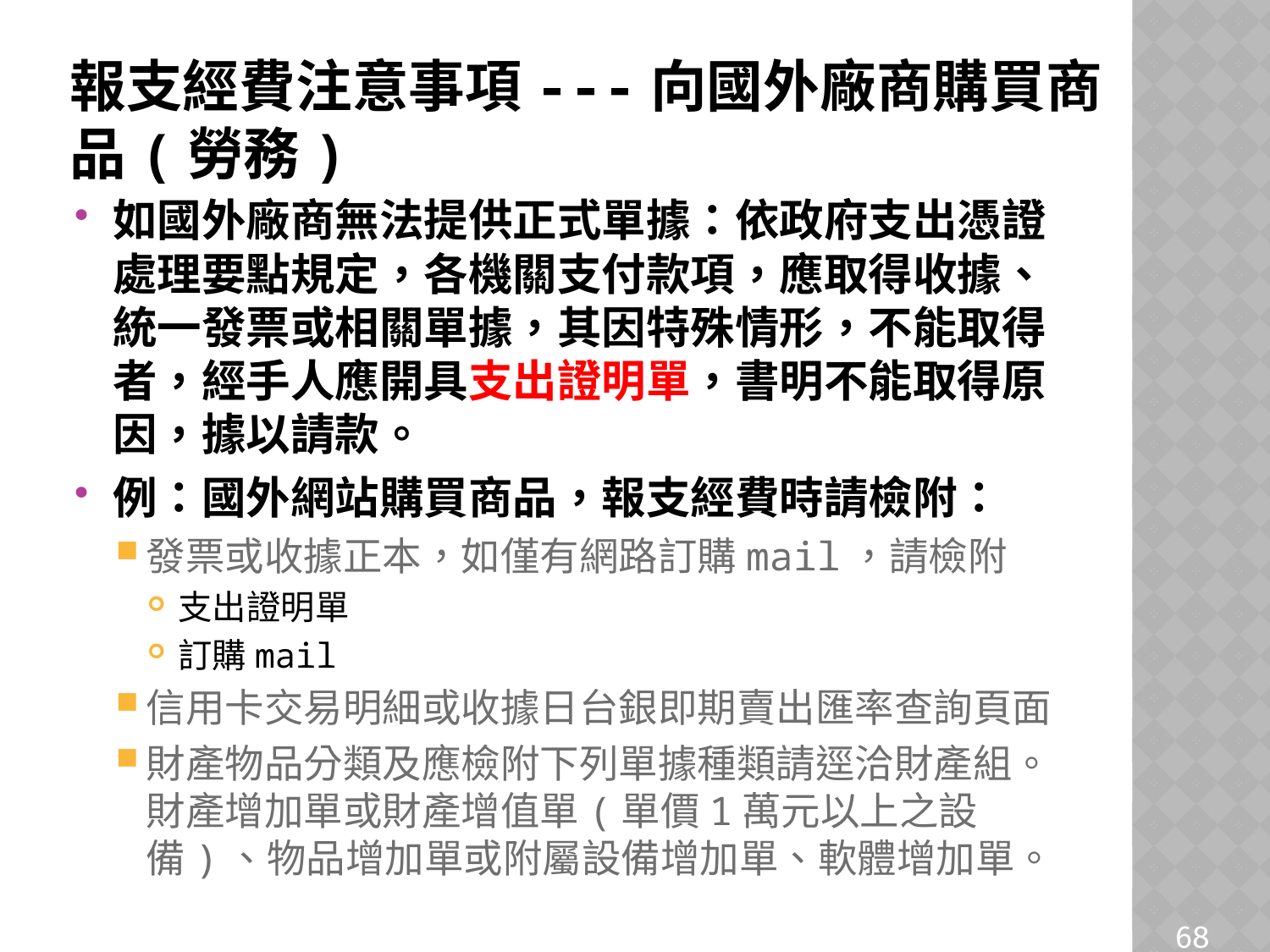

# 報支經費注意事項---向國外廠商購買商品(勞務)
如國外廠商無法提供正式單據：依政府支出憑證處理要點規定，各機關支付款項，應取得收據、統一發票或相關單據，其因特殊情形，不能取得者，經手人應開具支出證明單，書明不能取得原因，據以請款。
例：國外網站購買商品，報支經費時請檢附：
發票或收據正本，如僅有網路訂購mail，請檢附
支出證明單
訂購mail
信用卡交易明細或收據日台銀即期賣出匯率查詢頁面
財產物品分類及應檢附下列單據種類請逕洽財產組。財產增加單或財產增值單(單價1萬元以上之設備)、物品增加單或附屬設備增加單、軟體增加單。
68